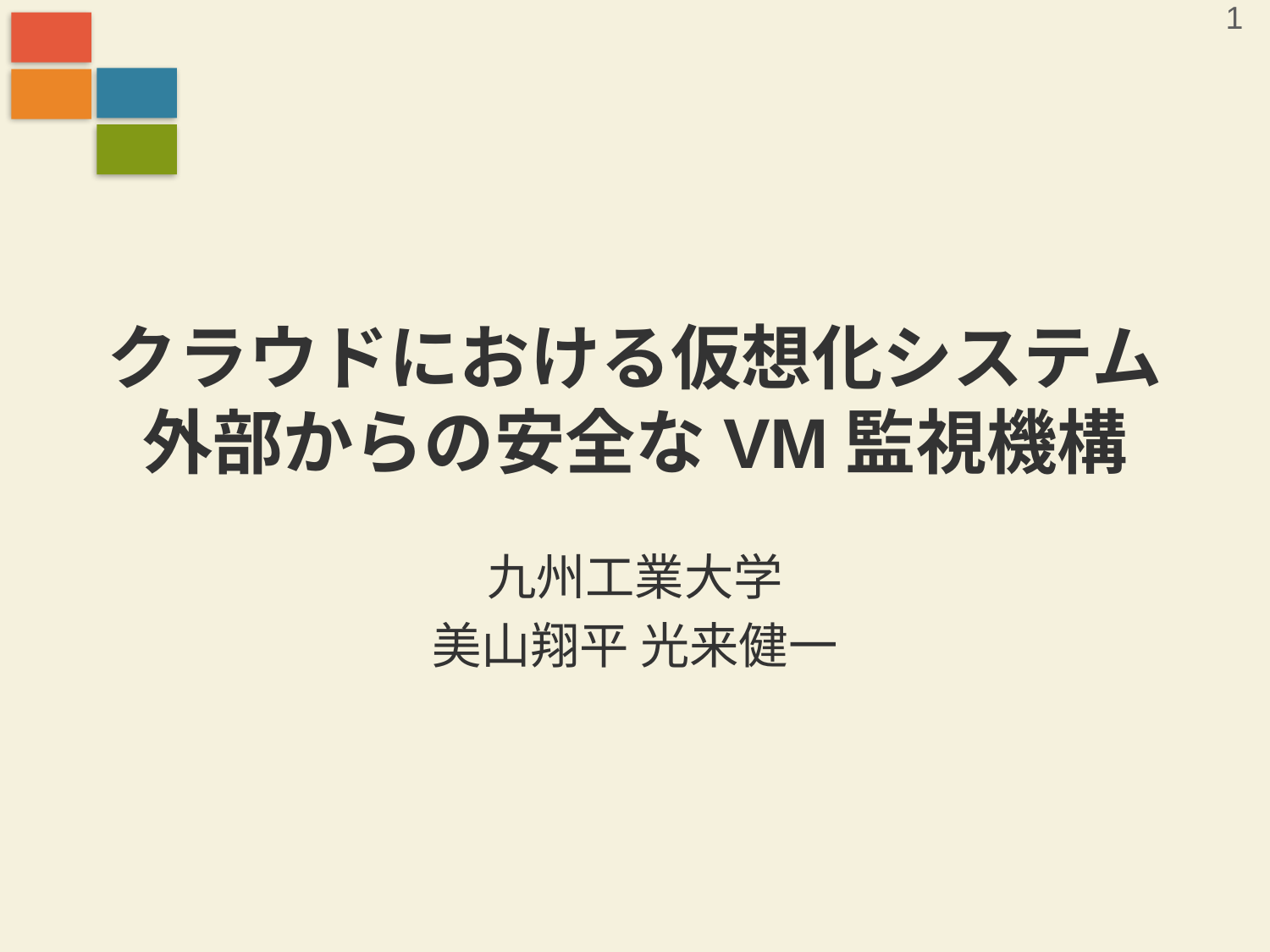

1
# クラウドにおける仮想化システム 外部からの安全なVM監視機構
九州工業大学
美山翔平 光来健一